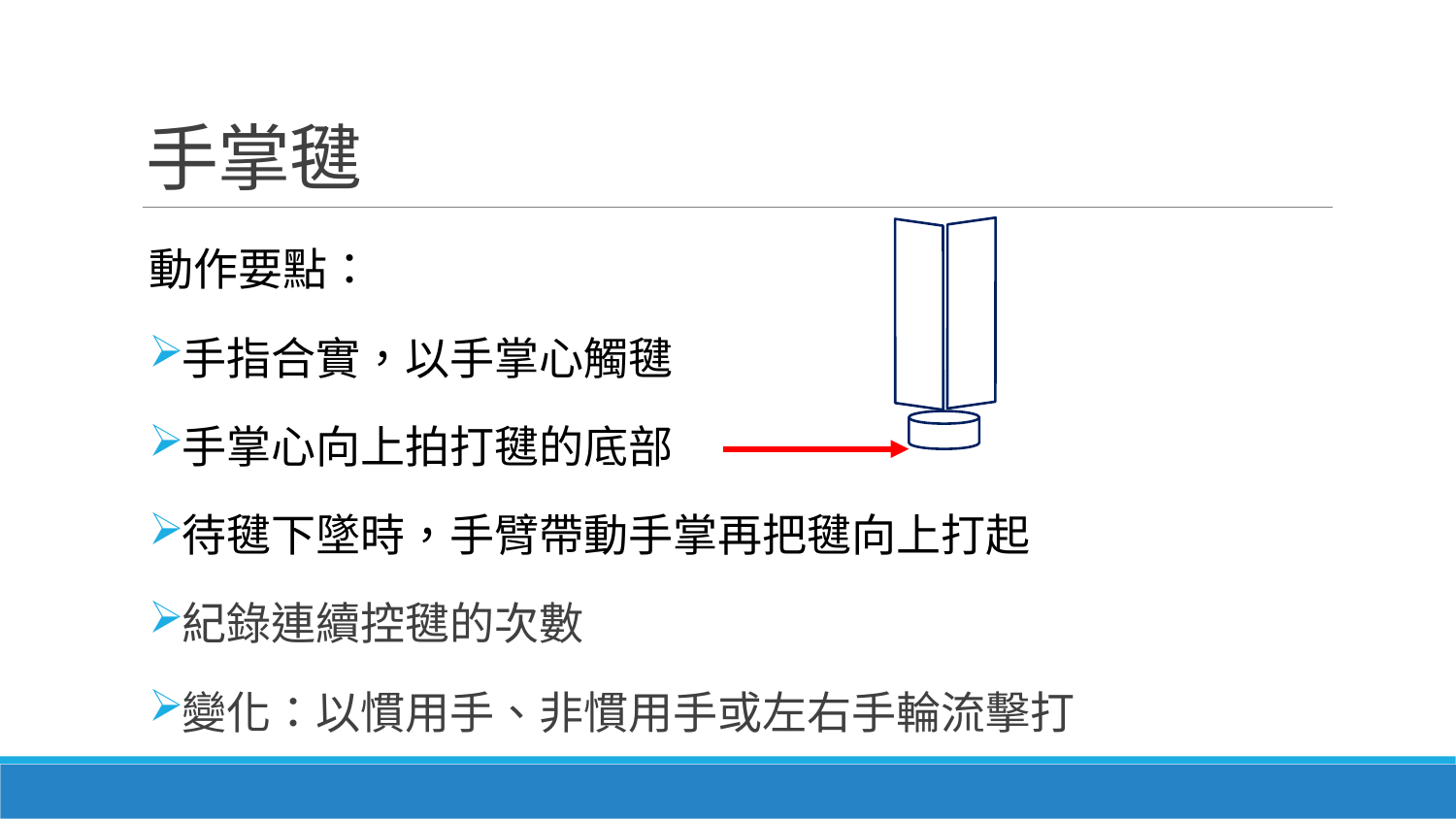

# 手掌毽
動作要點：
手指合實，以手掌心觸毽
手掌心向上拍打毽的底部
待毽下墜時，手臂帶動手掌再把毽向上打起
紀錄連續控毽的次數
變化：以慣用手、非慣用手或左右手輪流擊打